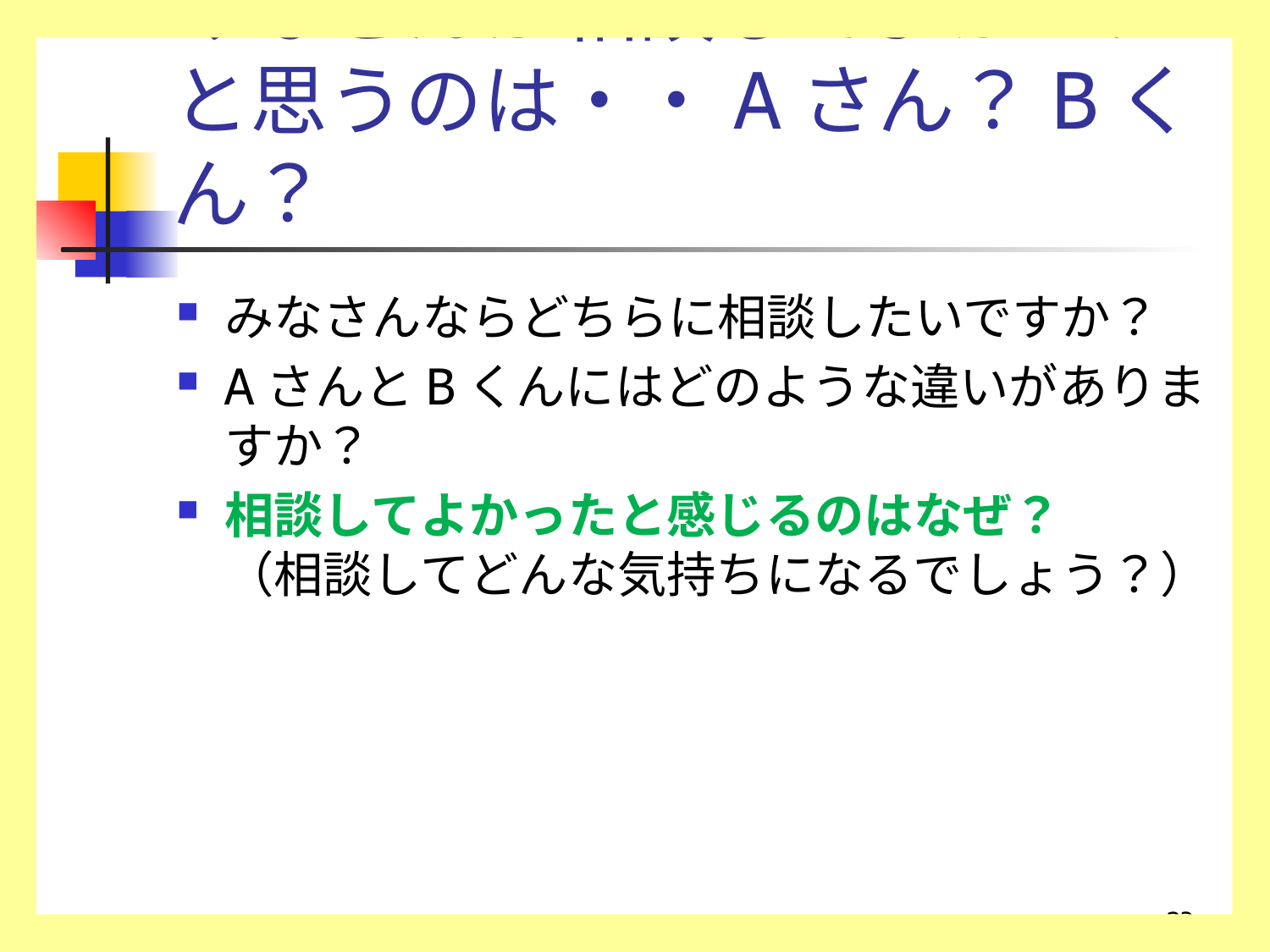

# みなさんが相談してよかったと思うのは・・Aさん？Bくん？
みなさんならどちらに相談したいですか？
AさんとBくんにはどのような違いがありますか？
相談してよかったと感じるのはなぜ？
（相談してどんな気持ちになるでしょう？）
23